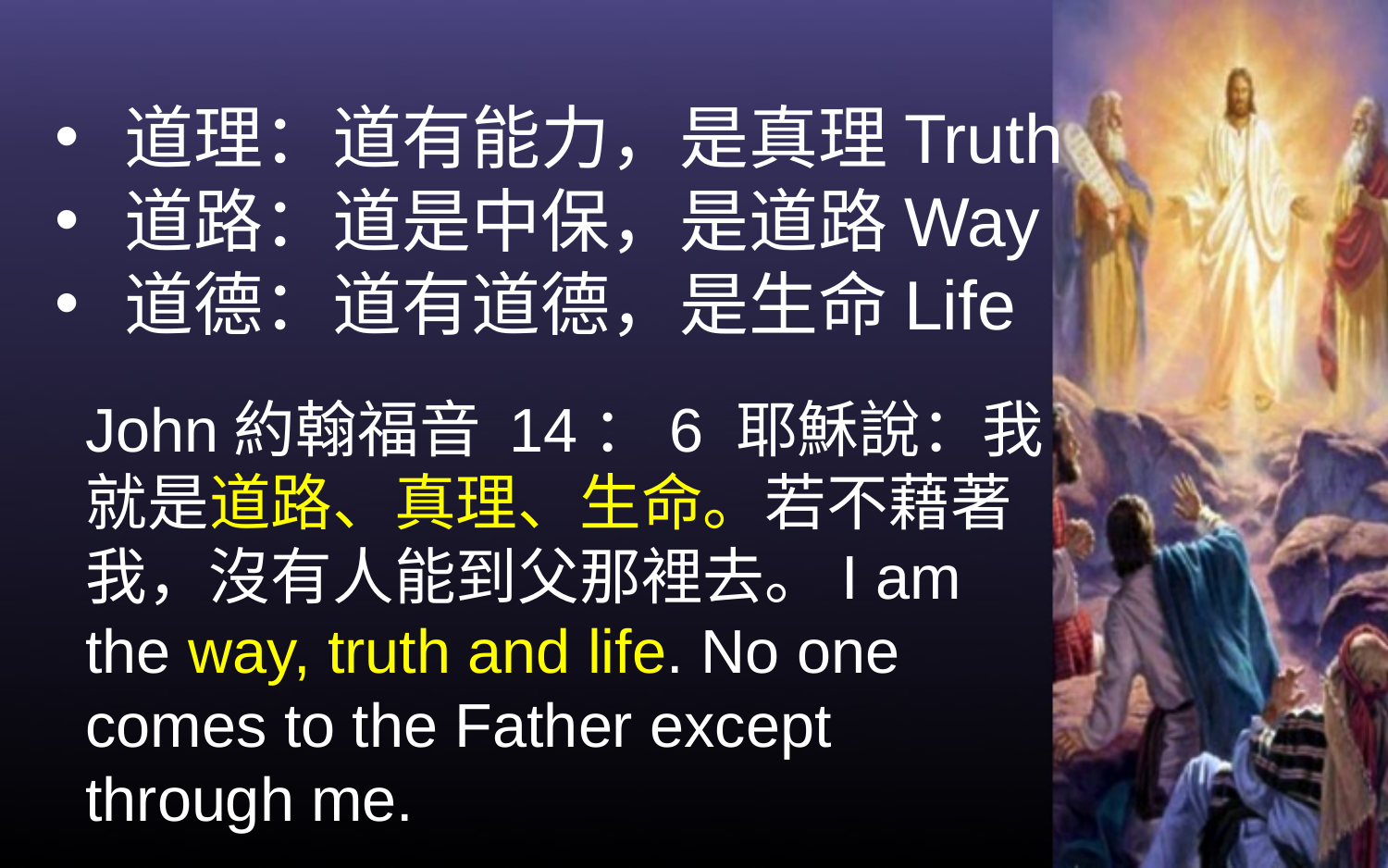

道理：道有能力，是真理Truth
道路：道是中保，是道路Way
道德：道有道德，是生命Life
John約翰福音 14：6 耶穌說：我就是道路、真理、生命。若不藉著我，沒有人能到父那裡去。I am the way, truth and life. No one comes to the Father except through me.